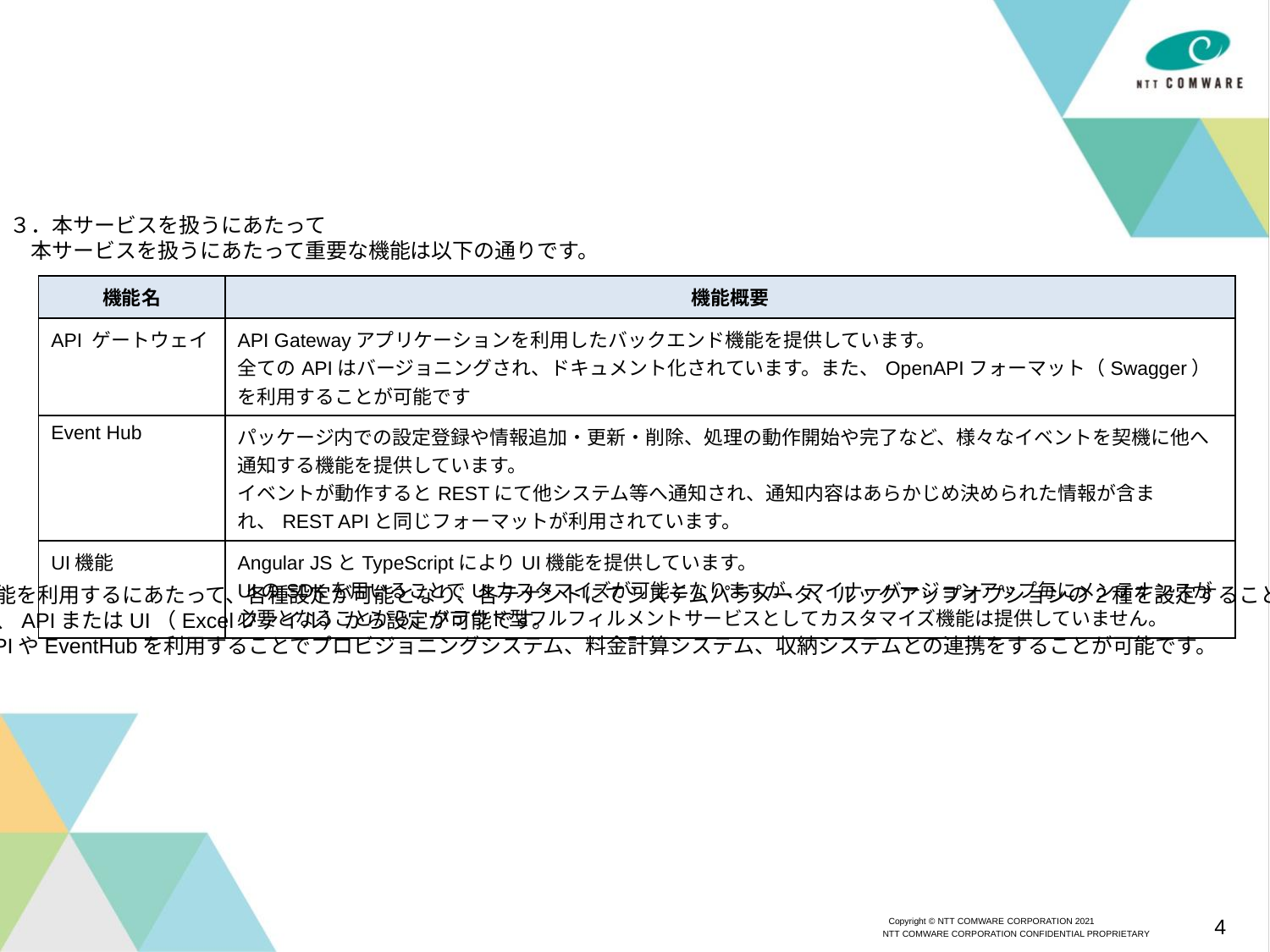

３．本サービスを扱うにあたって
　本サービスを扱うにあたって重要な機能は以下の通りです。
| 機能名 | 機能概要 |
| --- | --- |
| API ゲートウェイ | API Gatewayアプリケーションを利用したバックエンド機能を提供しています。 全てのAPIはバージョニングされ、ドキュメント化されています。また、OpenAPIフォーマット（Swagger）を利用することが可能です |
| Event Hub | パッケージ内での設定登録や情報追加・更新・削除、処理の動作開始や完了など、様々なイベントを契機に他へ通知する機能を提供しています。 イベントが動作するとRESTにて他システム等へ通知され、通知内容はあらかじめ決められた情報が含まれ、REST APIと同じフォーマットが利用されています。 |
| UI機能 | Angular JSとTypeScriptによりUI機能を提供しています。 UIのSDKを用いることでUIカスタマイズが可能となりますが、マイナーバージョンアップ毎にメンテナンスが必要となることから、クラウド型フルフィルメントサービスとしてカスタマイズ機能は提供していません。 |
上記の機能を利用するにあたって、各種設定が可能となり、各テナントにてシステムパラメータ、ルックアップオプションの2種を設定することができます。
これらは、APIまたはUI（Excelファイル）から設定が可能です。
また、APIやEventHubを利用することでプロビジョニングシステム、料金計算システム、収納システムとの連携をすることが可能です。
4